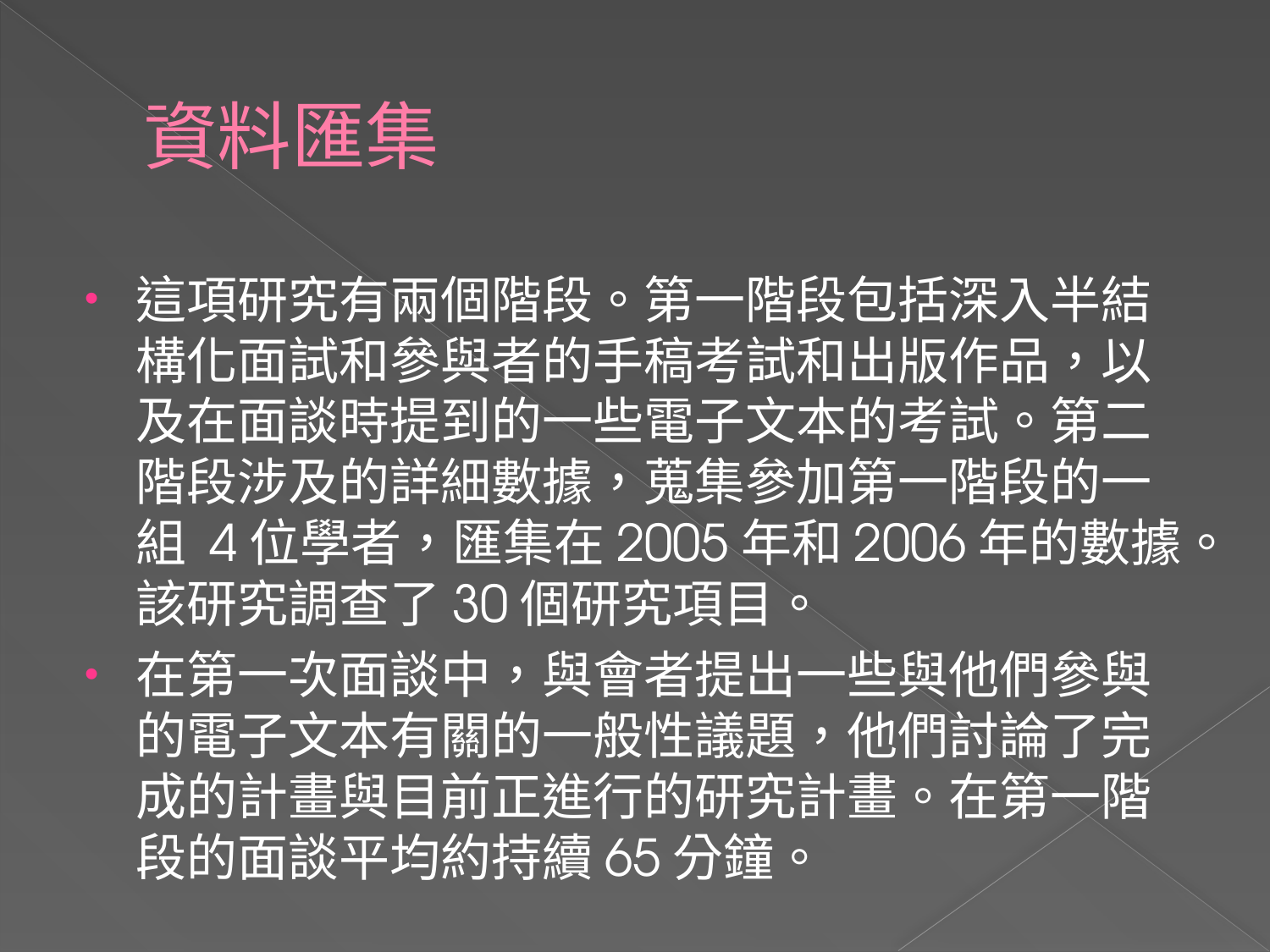

# 資料匯集
這項研究有兩個階段。第一階段包括深入半結構化面試和參與者的手稿考試和出版作品，以及在面談時提到的一些電子文本的考試。第二階段涉及的詳細數據，蒐集參加第一階段的一組 4位學者，匯集在2005年和2006年的數據。該研究調查了30個研究項目。
在第一次面談中，與會者提出一些與他們參與的電子文本有關的一般性議題，他們討論了完成的計畫與目前正進行的研究計畫。在第一階段的面談平均約持續65分鐘。